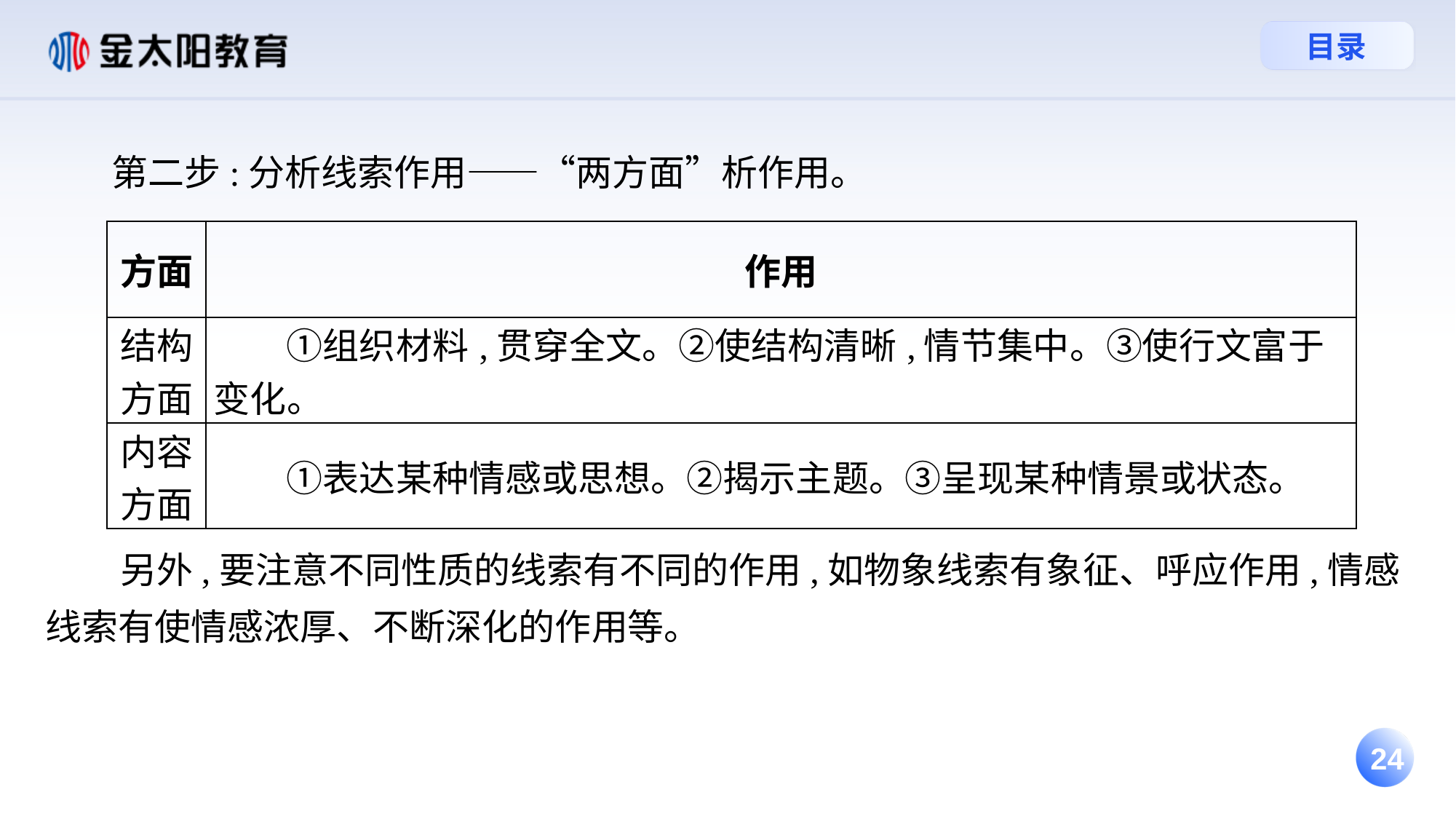

第二步:分析线索作用——“两方面”析作用。

        另外,要注意不同性质的线索有不同的作用,如物象线索有象征、呼应作用,情感线索有使情感浓厚、不断深化的作用等。

| 方面 | 作用 |
| --- | --- |
| 结构方面 | ①组织材料,贯穿全文。②使结构清晰,情节集中。③使行文富于变化。 |
| 内容方面 | ①表达某种情感或思想。②揭示主题。③呈现某种情景或状态。 |